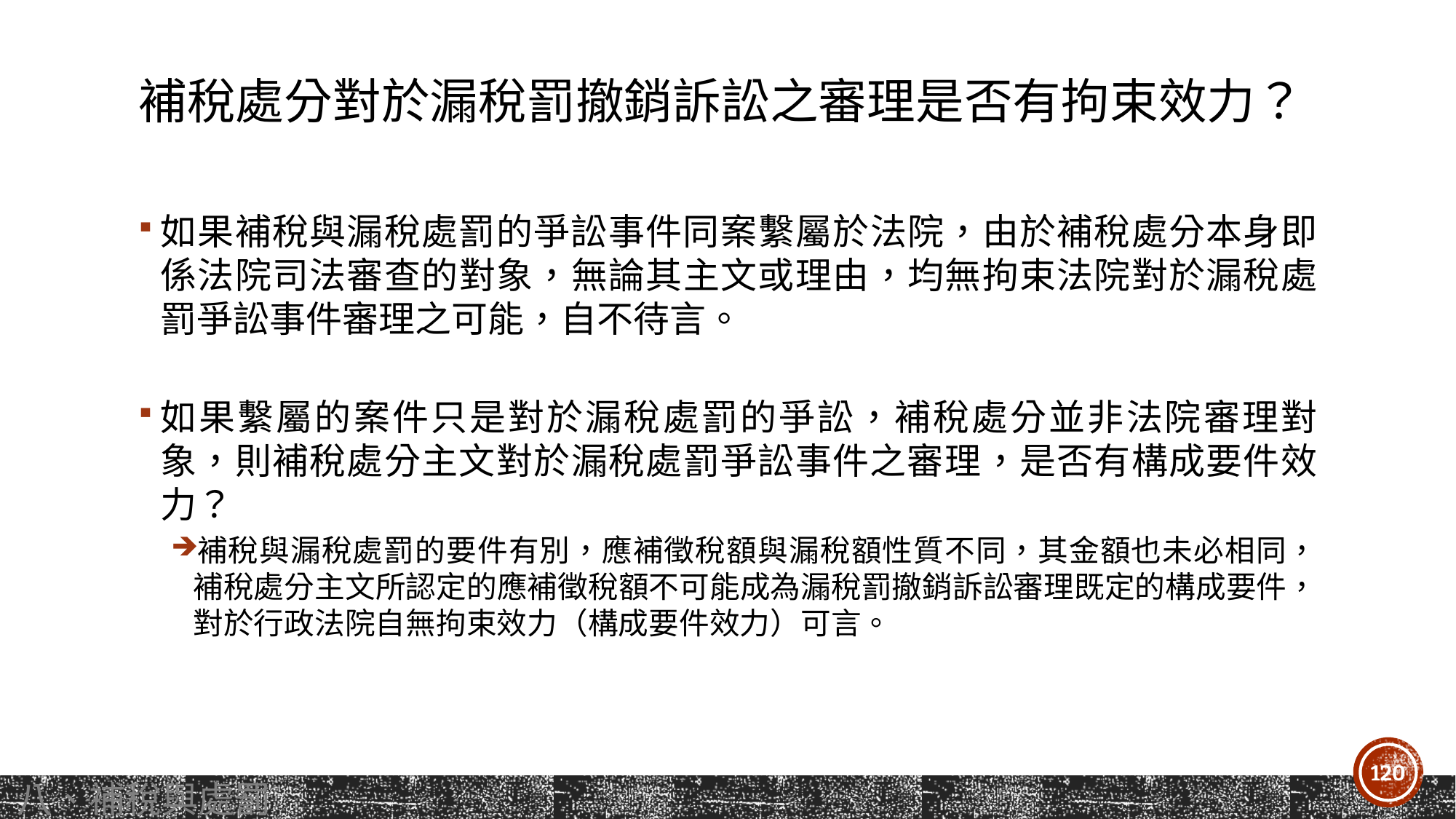

# 補稅處分對於漏稅罰撤銷訴訟之審理是否有拘束效力？

如果補稅與漏稅處罰的爭訟事件同案繫屬於法院，由於補稅處分本身即係法院司法審查的對象，無論其主文或理由，均無拘束法院對於漏稅處罰爭訟事件審理之可能，自不待言。

如果繫屬的案件只是對於漏稅處罰的爭訟，補稅處分並非法院審理對象，則補稅處分主文對於漏稅處罰爭訟事件之審理，是否有構成要件效力？
補稅與漏稅處罰的要件有別，應補徵稅額與漏稅額性質不同，其金額也未必相同，補稅處分主文所認定的應補徵稅額不可能成為漏稅罰撤銷訴訟審理既定的構成要件，對於行政法院自無拘束效力（構成要件效力）可言。
120